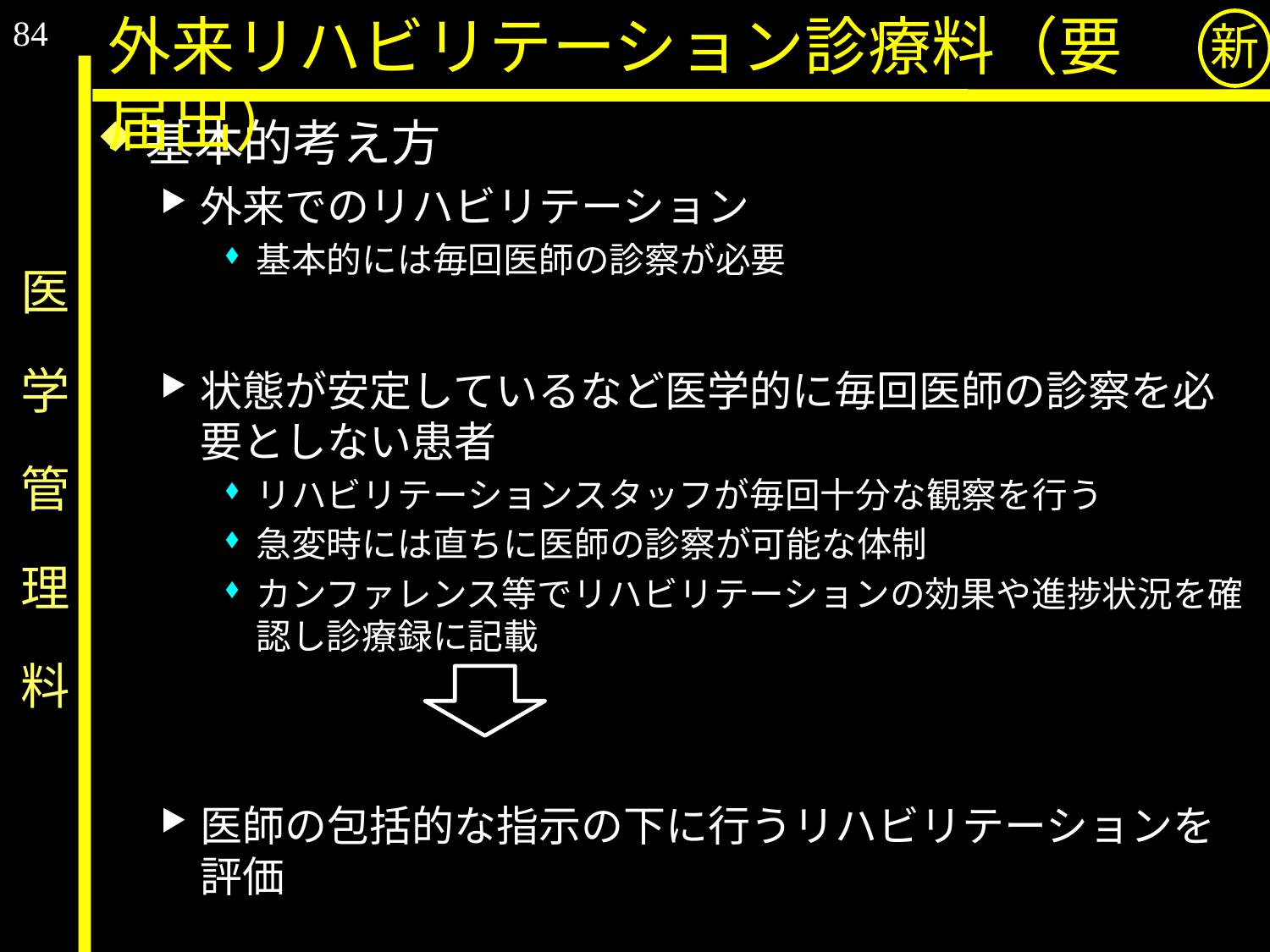

84
外来リハビリテーション診療料（要届出）
新

基本的考え方
外来でのリハビリテーション
基本的には毎回医師の診察が必要

状態が安定しているなど医学的に毎回医師の診察を必要としない患者
リハビリテーションスタッフが毎回十分な観察を行う
急変時には直ちに医師の診察が可能な体制
カンファレンス等でリハビリテーションの効果や進捗状況を確認し診療録に記載

医師の包括的な指示の下に行うリハビリテーションを評価
# 医　学　管　理　料